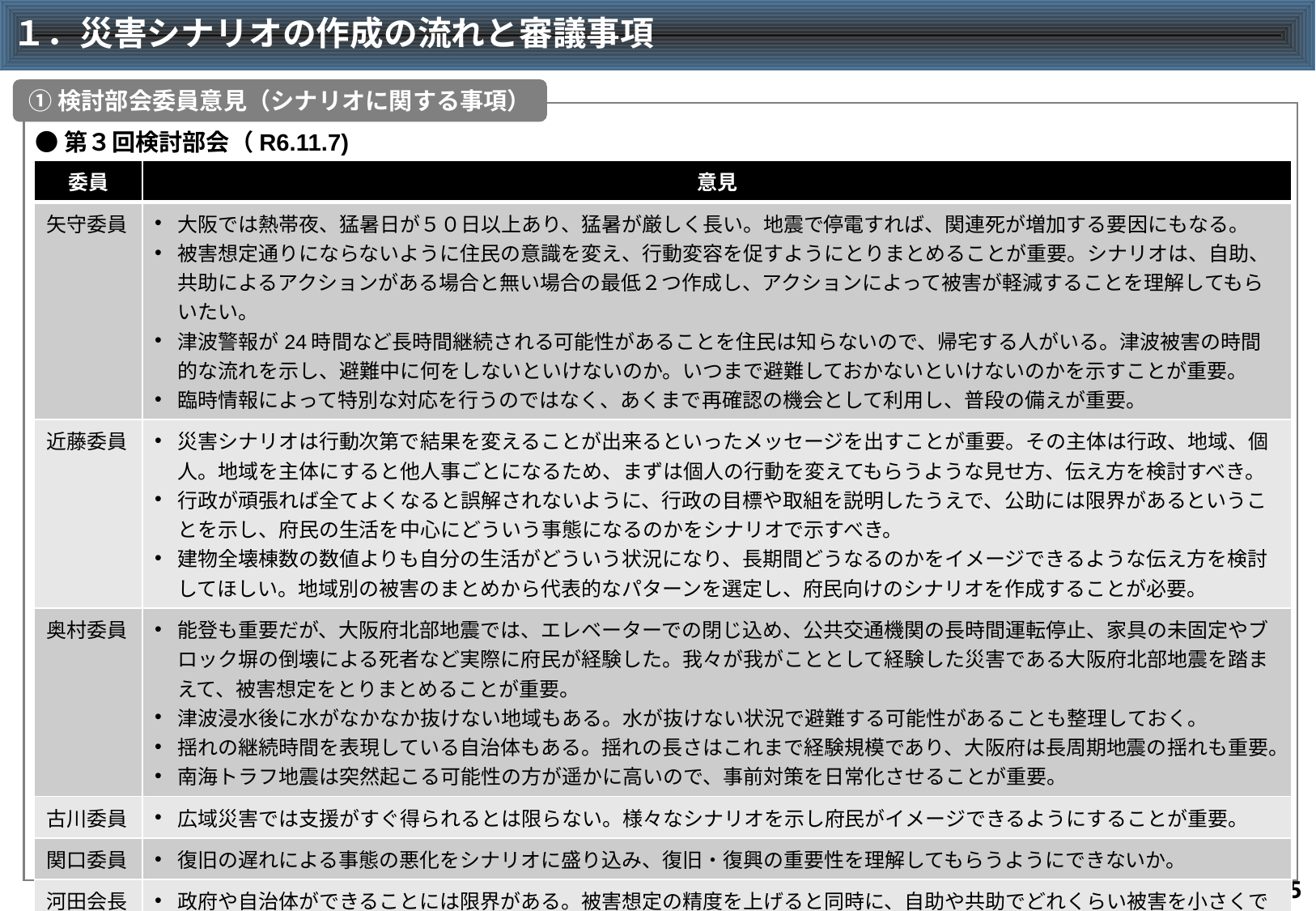

# １．災害シナリオの作成の流れと審議事項
①検討部会委員意見（シナリオに関する事項）
●第３回検討部会（R6.11.7)
| 委員 | 意見 |
| --- | --- |
| 矢守委員 | 大阪では熱帯夜、猛暑日が５０日以上あり、猛暑が厳しく長い。地震で停電すれば、関連死が増加する要因にもなる。 被害想定通りにならないように住民の意識を変え、行動変容を促すようにとりまとめることが重要。シナリオは、自助、共助によるアクションがある場合と無い場合の最低２つ作成し、アクションによって被害が軽減することを理解してもらいたい。 津波警報が24時間など長時間継続される可能性があることを住民は知らないので、帰宅する人がいる。津波被害の時間的な流れを示し、避難中に何をしないといけないのか。いつまで避難しておかないといけないのかを示すことが重要。 臨時情報によって特別な対応を行うのではなく、あくまで再確認の機会として利用し、普段の備えが重要。 |
| 近藤委員 | 災害シナリオは行動次第で結果を変えることが出来るといったメッセージを出すことが重要。その主体は行政、地域、個人。地域を主体にすると他人事ごとになるため、まずは個人の行動を変えてもらうような見せ方、伝え方を検討すべき。 行政が頑張れば全てよくなると誤解されないように、行政の目標や取組を説明したうえで、公助には限界があるということを示し、府民の生活を中心にどういう事態になるのかをシナリオで示すべき。 建物全壊棟数の数値よりも自分の生活がどういう状況になり、長期間どうなるのかをイメージできるような伝え方を検討してほしい。地域別の被害のまとめから代表的なパターンを選定し、府民向けのシナリオを作成することが必要。 |
| 奥村委員 | 能登も重要だが、大阪府北部地震では、エレベーターでの閉じ込め、公共交通機関の長時間運転停止、家具の未固定やブロック塀の倒壊による死者など実際に府民が経験した。我々が我がこととして経験した災害である大阪府北部地震を踏まえて、被害想定をとりまとめることが重要。 津波浸水後に水がなかなか抜けない地域もある。水が抜けない状況で避難する可能性があることも整理しておく。 揺れの継続時間を表現している自治体もある。揺れの長さはこれまで経験規模であり、大阪府は長周期地震の揺れも重要。 南海トラフ地震は突然起こる可能性の方が遥かに高いので、事前対策を日常化させることが重要。 |
| 古川委員 | 広域災害では支援がすぐ得られるとは限らない。様々なシナリオを示し府民がイメージできるようにすることが重要。 |
| 関口委員 | 復旧の遅れによる事態の悪化をシナリオに盛り込み、復旧・復興の重要性を理解してもらうようにできないか。 |
| 河田会長 | 政府や自治体ができることには限界がある。被害想定の精度を上げると同時に、自助や共助でどれくらい被害を小さくできるのかを示し、府民の意識を変える流れを作ることが重要。 大阪湾の津波は波長が長いので、海面が全体的に上がってくるだけで、護岸を越流して初めて分かる。このように津波の特徴をもっと府民に分かりやすく伝えることが大事。 |
5